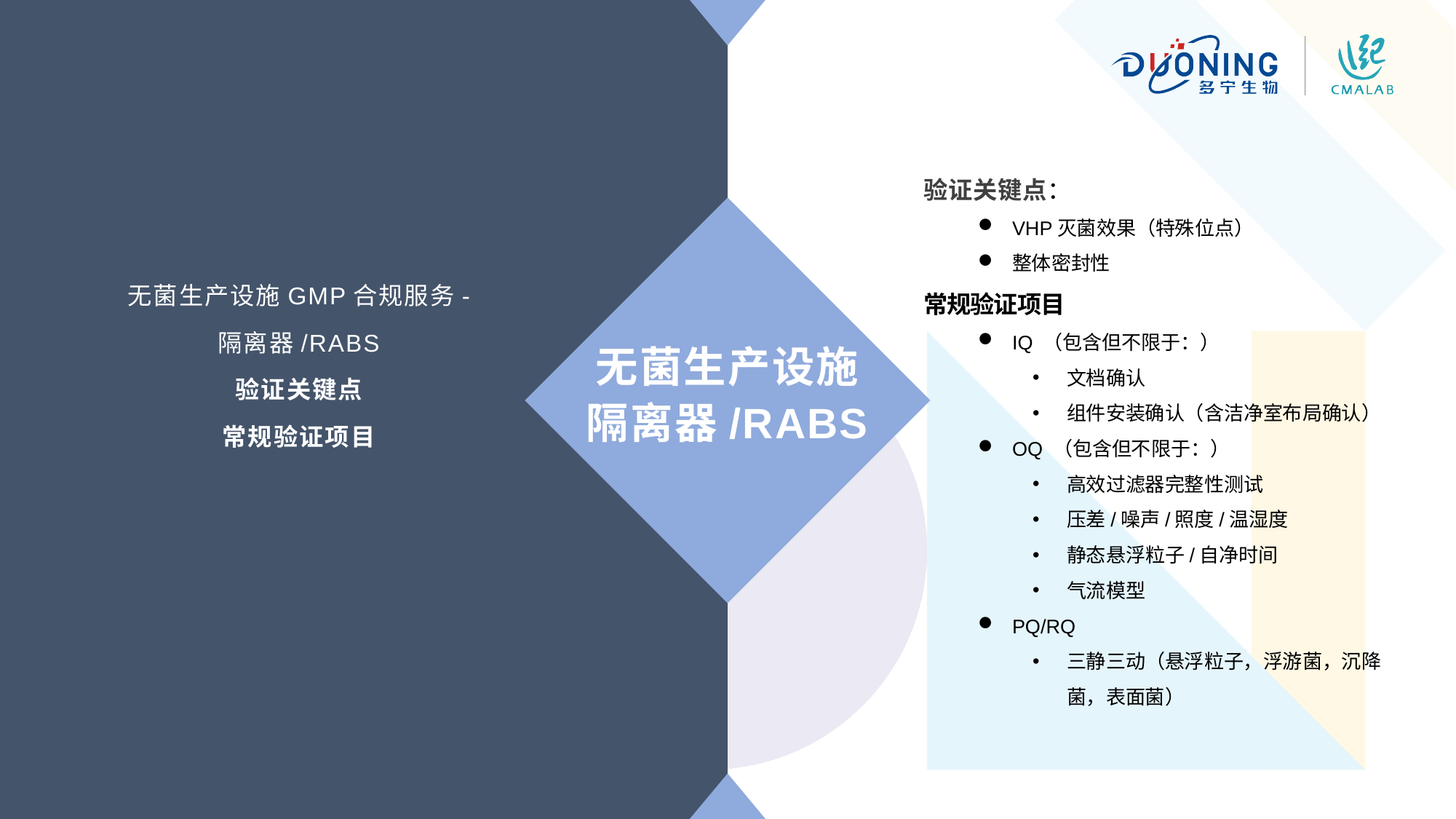

无菌生产设施GMP合规服务-
隔离器/RABS
验证关键点
常规验证项目

验证关键点：
VHP灭菌效果（特殊位点）
整体密封性
常规验证项目
IQ （包含但不限于：）
文档确认
组件安装确认（含洁净室布局确认）
OQ （包含但不限于：）
高效过滤器完整性测试
压差/噪声/照度/温湿度
静态悬浮粒子/自净时间
气流模型
PQ/RQ
三静三动（悬浮粒子，浮游菌，沉降菌，表面菌）

无菌生产设施
隔离器/RABS